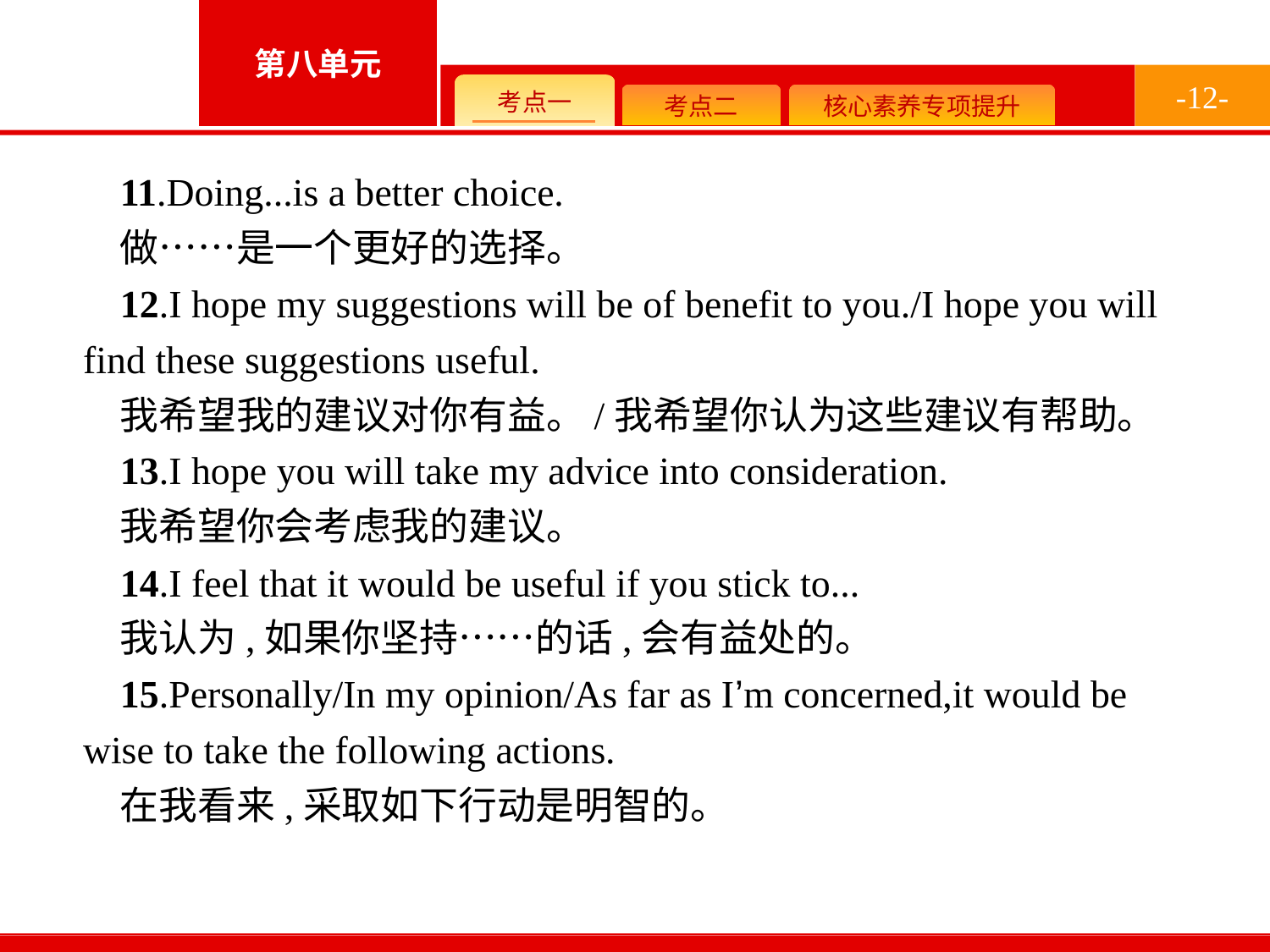

-12-
11.Doing...is a better choice.
做……是一个更好的选择。
12.I hope my suggestions will be of benefit to you./I hope you will find these suggestions useful.
我希望我的建议对你有益。/我希望你认为这些建议有帮助。
13.I hope you will take my advice into consideration.
我希望你会考虑我的建议。
14.I feel that it would be useful if you stick to...
我认为,如果你坚持……的话,会有益处的。
15.Personally/In my opinion/As far as I’m concerned,it would be wise to take the following actions.
在我看来,采取如下行动是明智的。